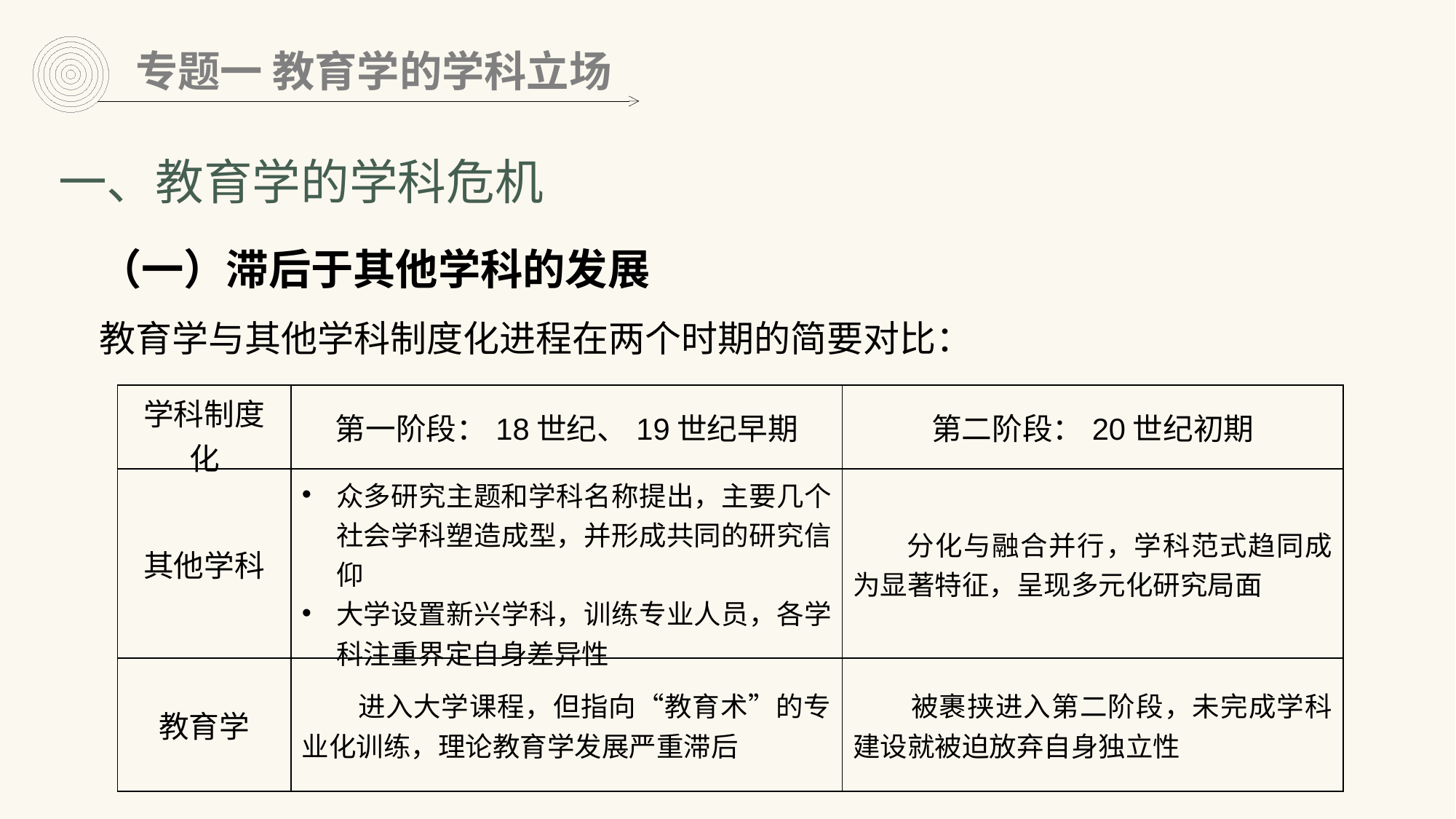

专题一 教育学的学科立场
一、教育学的学科危机
（一）滞后于其他学科的发展
教育学与其他学科制度化进程在两个时期的简要对比：

| 学科制度化 | 第一阶段：18世纪、19世纪早期 | 第二阶段：20世纪初期 |
| --- | --- | --- |
| 其他学科 | 众多研究主题和学科名称提出，主要几个社会学科塑造成型，并形成共同的研究信仰 大学设置新兴学科，训练专业人员，各学科注重界定自身差异性 | 分化与融合并行，学科范式趋同成为显著特征，呈现多元化研究局面 |
| 教育学 | 进入大学课程，但指向“教育术”的专业化训练，理论教育学发展严重滞后 | 被裹挟进入第二阶段，未完成学科建设就被迫放弃自身独立性 |